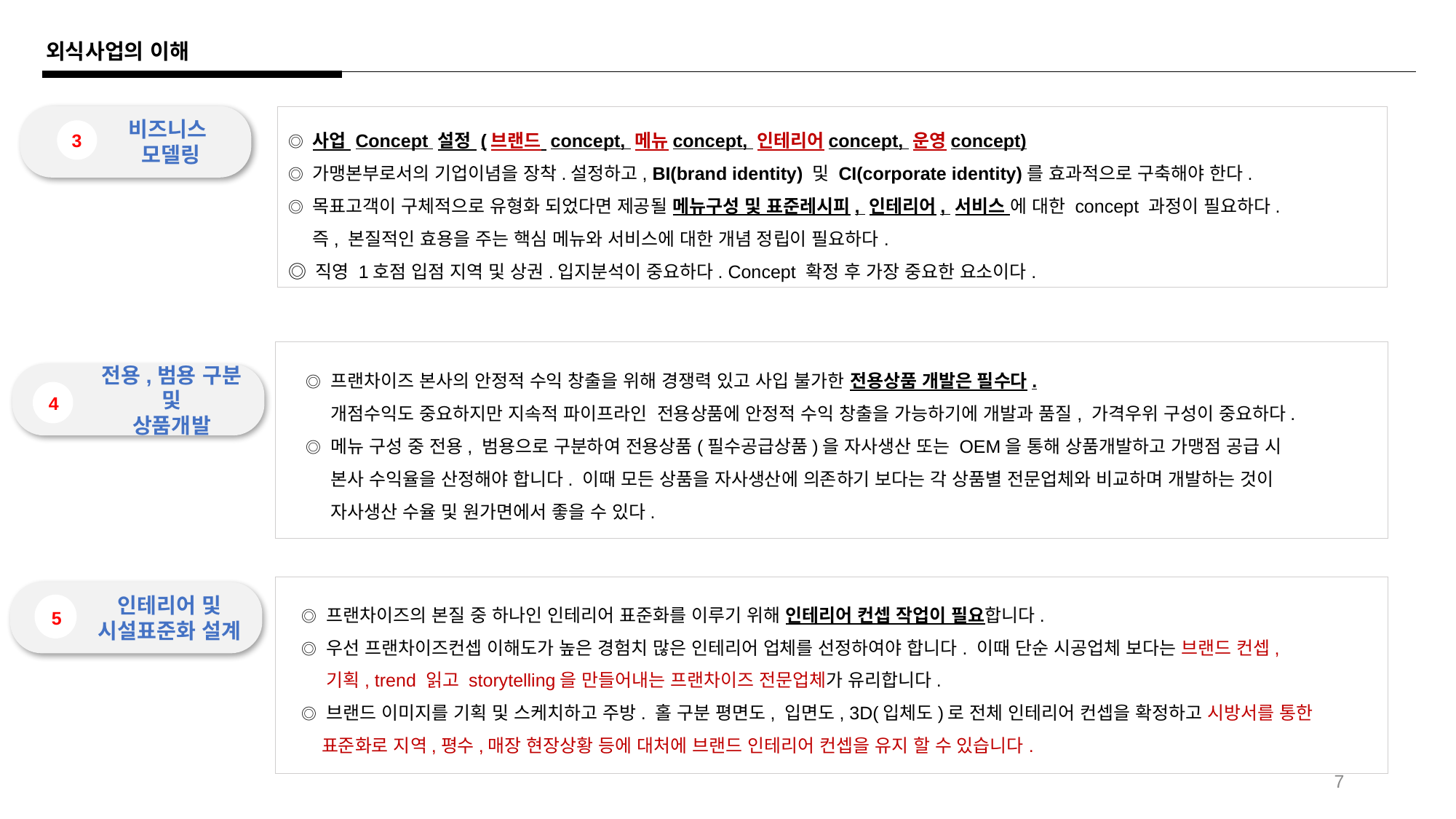

외식사업의 이해

비즈니스
모델링

3

◎ 사업 Concept 설정 (브랜드 concept, 메뉴concept, 인테리어concept, 운영concept)
◎ 가맹본부로서의 기업이념을 장착.설정하고, BI(brand identity) 및 CI(corporate identity)를 효과적으로 구축해야 한다.
◎ 목표고객이 구체적으로 유형화 되었다면 제공될 메뉴구성 및 표준레시피, 인테리어, 서비스 에 대한 concept 과정이 필요하다.
    즉, 본질적인 효용을 주는 핵심 메뉴와 서비스에 대한 개념 정립이 필요하다.
◎ 직영 1호점 입점 지역 및 상권.입지분석이 중요하다. Concept 확정 후 가장 중요한 요소이다.

◎ 프랜차이즈 본사의 안정적 수익 창출을 위해 경쟁력 있고 사입 불가한 ​전용상품 개발은 필수다.
    개점수익도 중요하지만 지속적 파이프라인  전용상품에 안정적 수익 창출을 가능하기에 개발과 품질, 가격우위 구성이 중요하다.
◎ 메뉴 구성 중 전용, 범용으로 구분하여 전용상품(필수공급상품)을 자사생산 또는 OEM을 통해 상품개발하고 가맹점 공급 시
    본사 수익율을 산정해야 합니다. 이때 모든 상품을 자사생산에 의존하기 보다는 각 상품별 전문업체와 비교하며 개발하는 것이
    자사생산 수율 및 원가면에서 좋을 수 있다.

전용,범용 구분 및
상품개발
4

인테리어 및 시설표준화 설계

5

◎ 프랜차이즈의 본질 중 하나인 인테리어 표준화를 이루기 위해 ​인테리어 컨셉 작업이 필요합니다.
◎ 우선 프랜차이즈컨셉 이해도가 높은 경험치 많은 인테리어 업체를 선정하여야 합니다. 이때 단순 시공업체 보다는 브랜드 컨셉,
    기획, trend 읽고 storytelling을 만들어내는 프랜차이즈 전문업체가 유리합니다.
◎ 브랜드 이미지를 기획 및 스케치하고 주방. 홀 구분 평면도, 입면도, 3D(입체도)로 전체 인테리어 컨셉을 확정하고 시방서를 통한
   표준화로 지역,평수,매장 현장상황 등에 대처에 브랜드 인테리어 컨셉을 유지 할 수 있습니다.
7